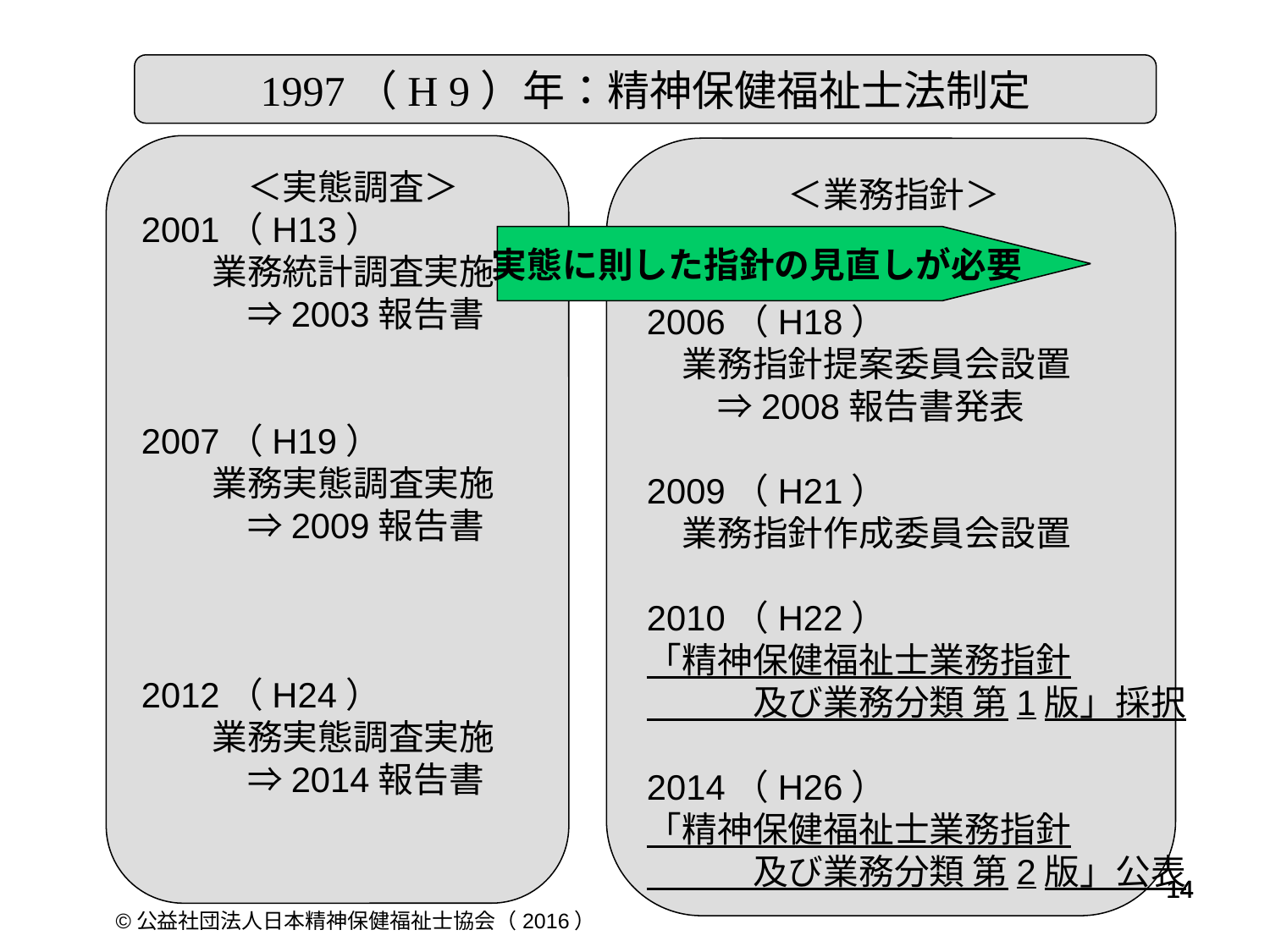

1997（H 9）年：精神保健福祉士法制定
　　　＜実態調査＞
2001（H13）
　　業務統計調査実施
　　　⇒2003報告書

2007（H19）
　　業務実態調査実施
　　　⇒2009報告書

2012（H24）
　　業務実態調査実施
　　　⇒2014報告書

　　　　＜業務指針＞

2006（H18）
　業務指針提案委員会設置
　　⇒2008報告書発表

2009（H21）
　業務指針作成委員会設置

2010（H22）
「精神保健福祉士業務指針
　　　及び業務分類 第1版」採択

2014（H26）
「精神保健福祉士業務指針
　　　及び業務分類 第2版」公表
実態に則した指針の見直しが必要
14
14
14
14
©公益社団法人日本精神保健福祉士協会（2016）